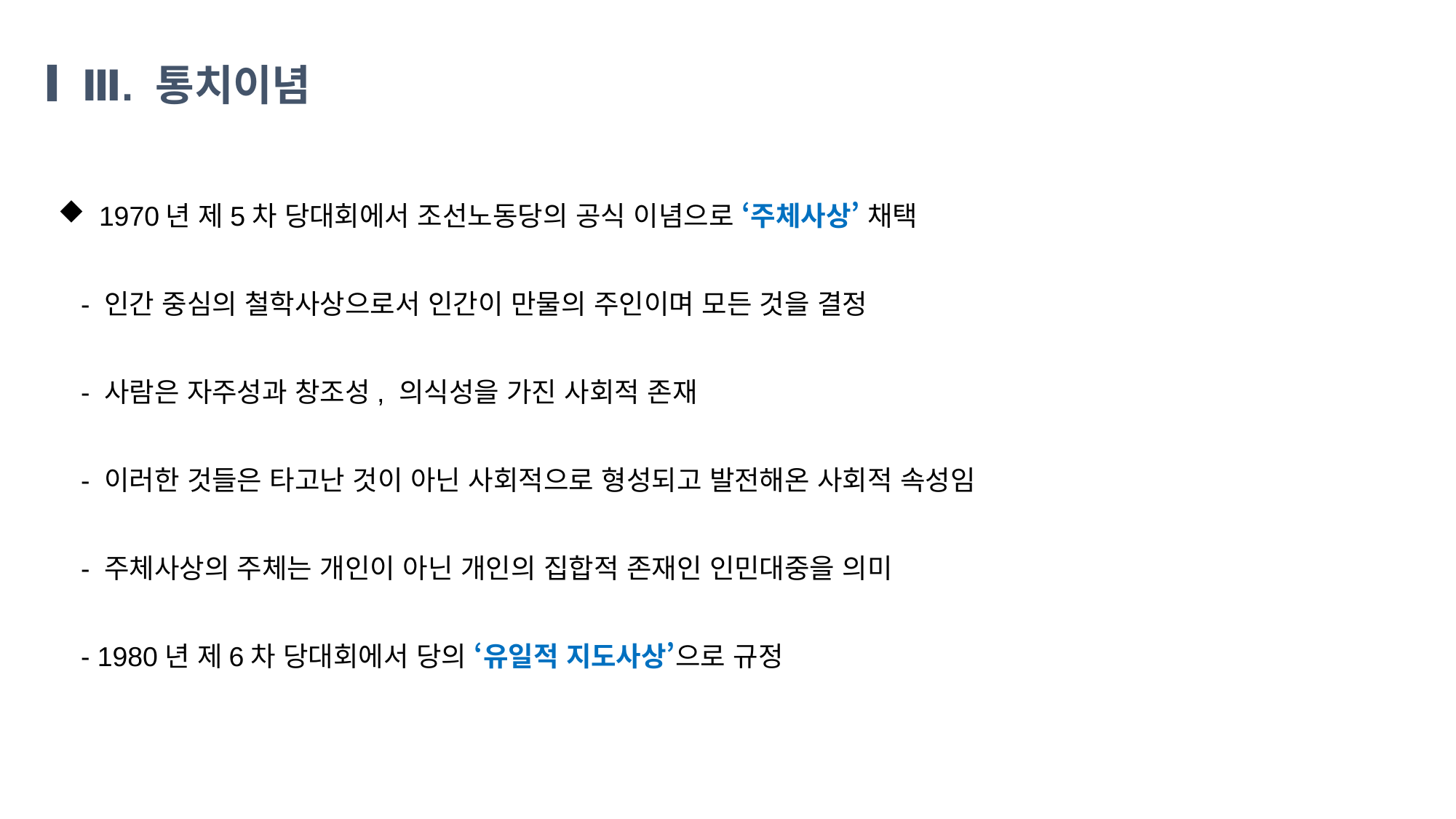

Ⅲ. 통치이념

1970년 제5차 당대회에서 조선노동당의 공식 이념으로 ‘주체사상’ 채택
   - 인간 중심의 철학사상으로서 인간이 만물의 주인이며 모든 것을 결정
   - 사람은 자주성과 창조성, 의식성을 가진 사회적 존재
   - 이러한 것들은 타고난 것이 아닌 사회적으로 형성되고 발전해온 사회적 속성임
   - 주체사상의 주체는 개인이 아닌 개인의 집합적 존재인 인민대중을 의미
   - 1980년 제6차 당대회에서 당의 ‘유일적 지도사상’으로 규정